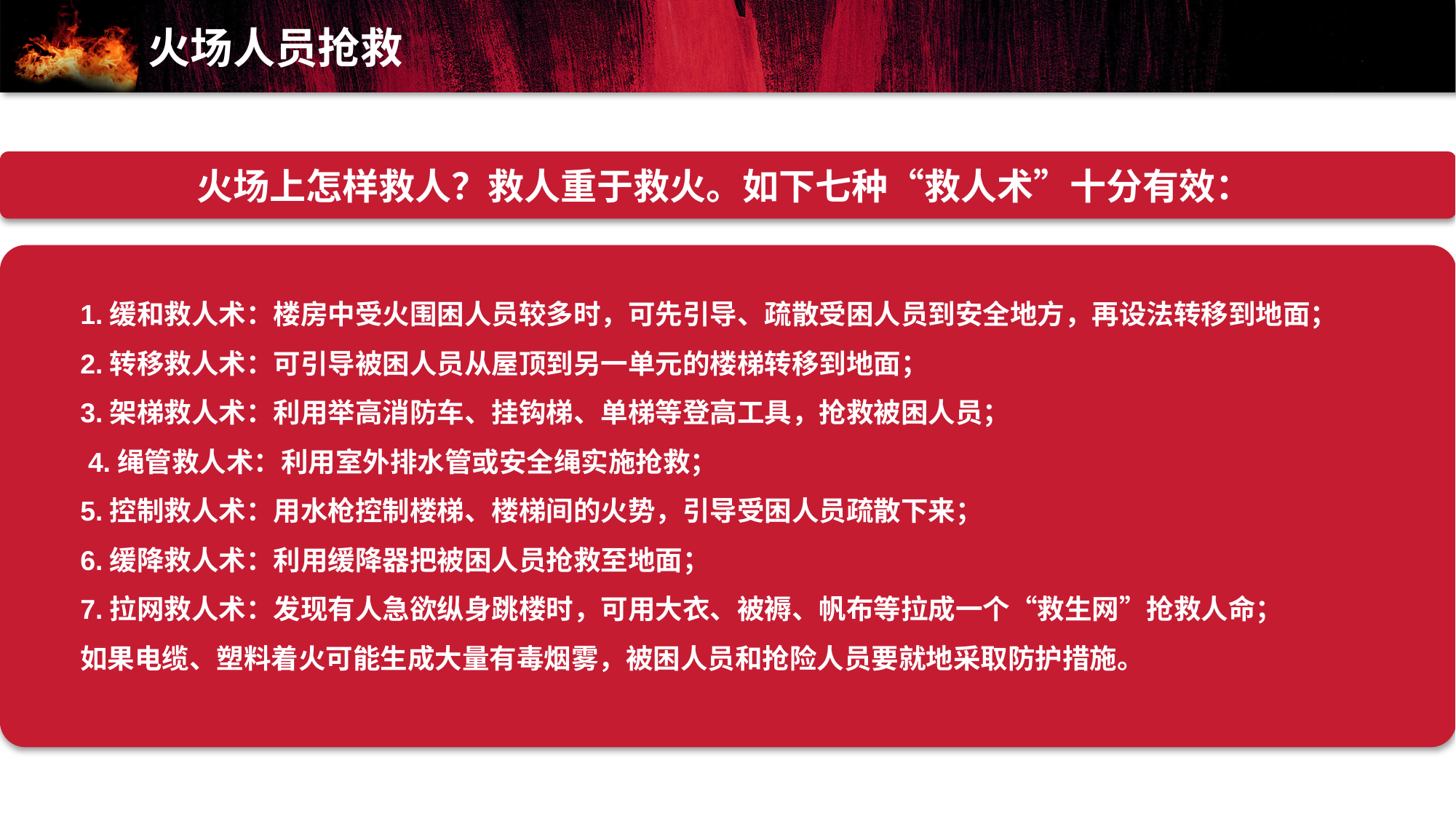

# 火场人员抢救
火场上怎样救人？救人重于救火。如下七种“救人术”十分有效：

1.缓和救人术：楼房中受火围困人员较多时，可先引导、疏散受困人员到安全地方，再设法转移到地面；
2.转移救人术：可引导被困人员从屋顶到另一单元的楼梯转移到地面；
3.架梯救人术：利用举高消防车、挂钩梯、单梯等登高工具，抢救被困人员；
 4.绳管救人术：利用室外排水管或安全绳实施抢救；
5.控制救人术：用水枪控制楼梯、楼梯间的火势，引导受困人员疏散下来；
6.缓降救人术：利用缓降器把被困人员抢救至地面；
7.拉网救人术：发现有人急欲纵身跳楼时，可用大衣、被褥、帆布等拉成一个“救生网”抢救人命；
如果电缆、塑料着火可能生成大量有毒烟雾，被困人员和抢险人员要就地采取防护措施。